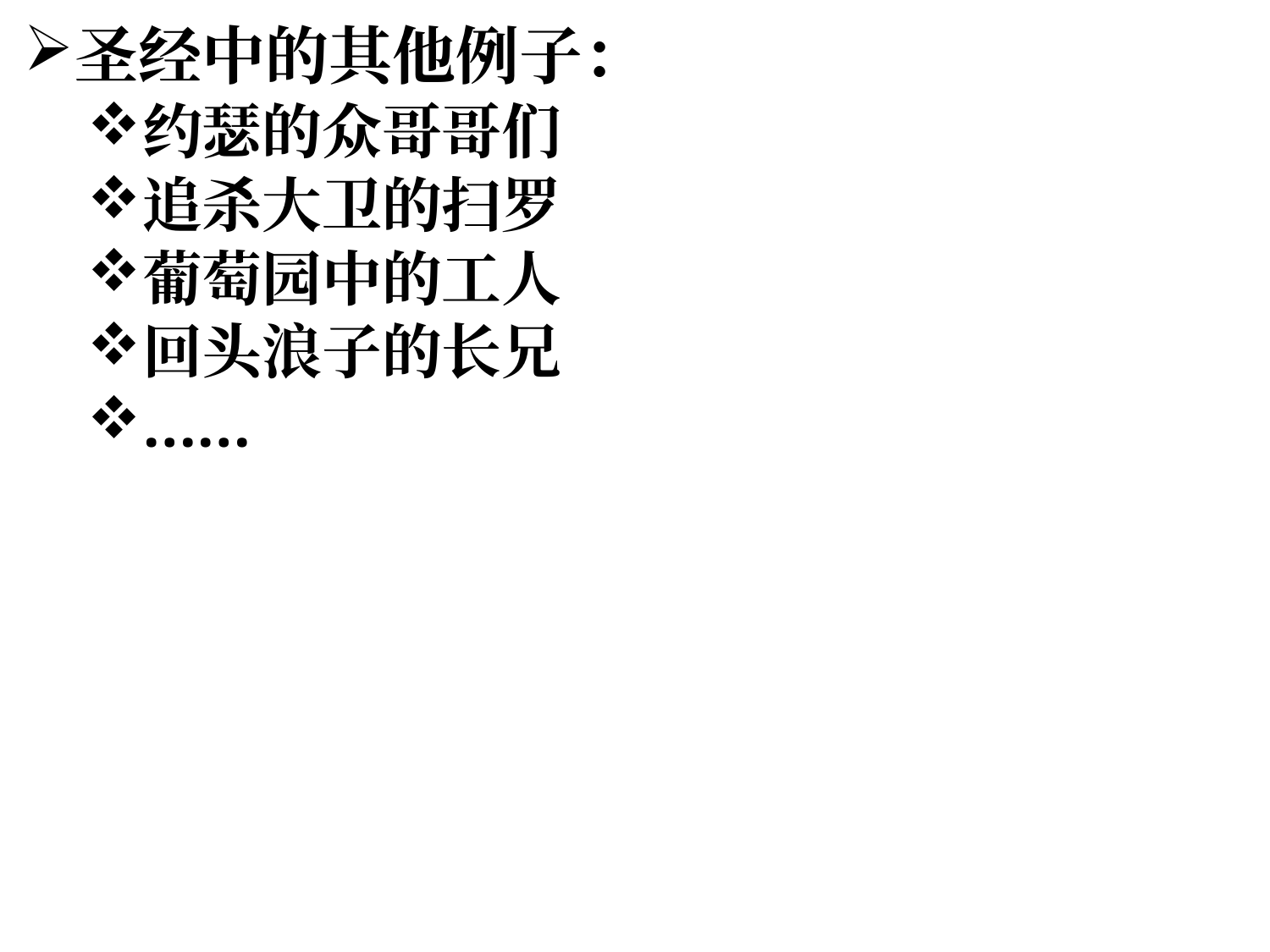

圣经中的其他例子：
约瑟的众哥哥们
追杀大卫的扫罗
葡萄园中的工人
回头浪子的长兄
……